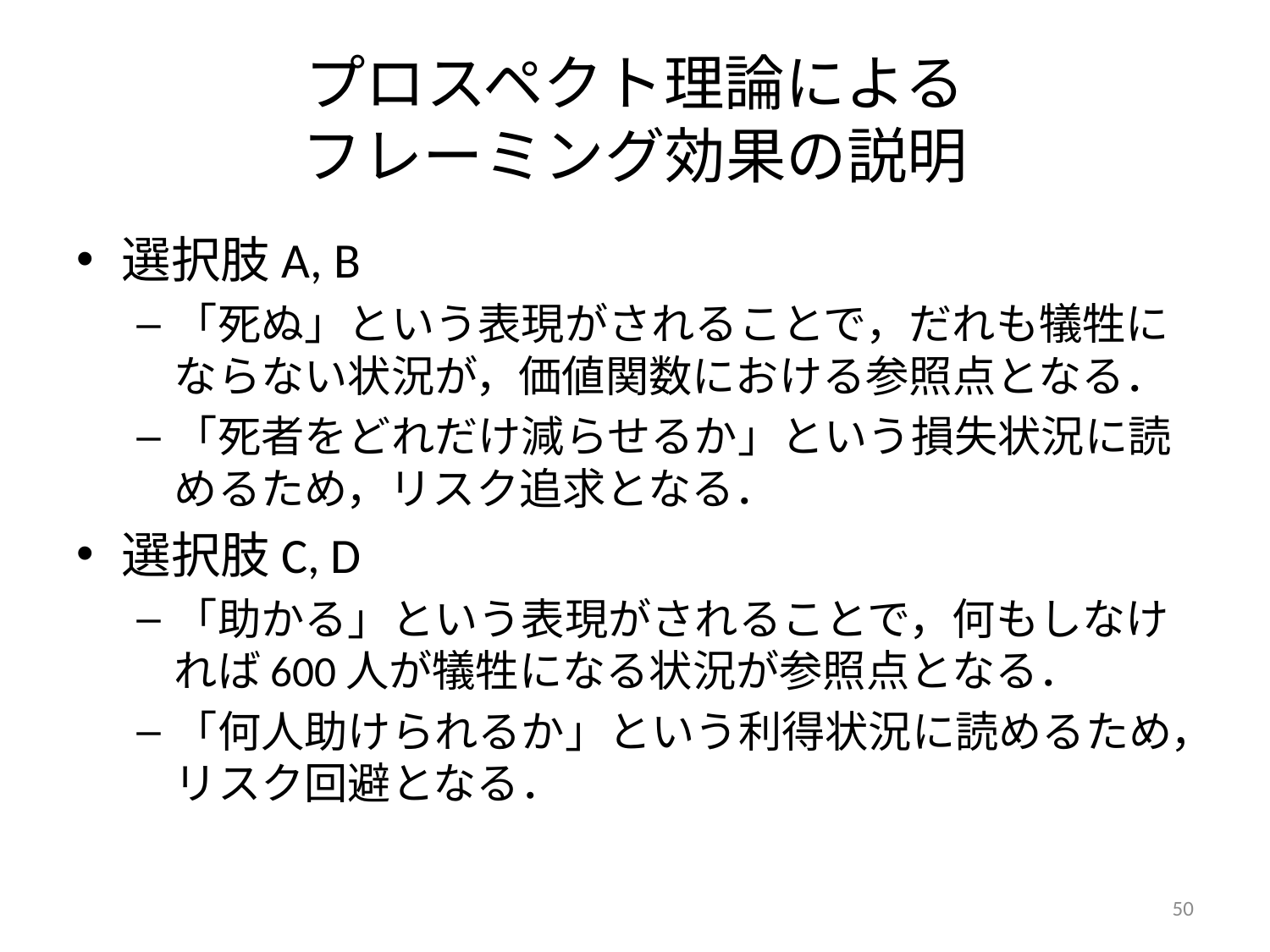

# プロスペクト理論による フレーミング効果の説明
選択肢A, B
「死ぬ」という表現がされることで，だれも犠牲にならない状況が，価値関数における参照点となる．
「死者をどれだけ減らせるか」という損失状況に読めるため，リスク追求となる．
選択肢C, D
「助かる」という表現がされることで，何もしなければ600人が犠牲になる状況が参照点となる．
「何人助けられるか」という利得状況に読めるため，リスク回避となる．
50